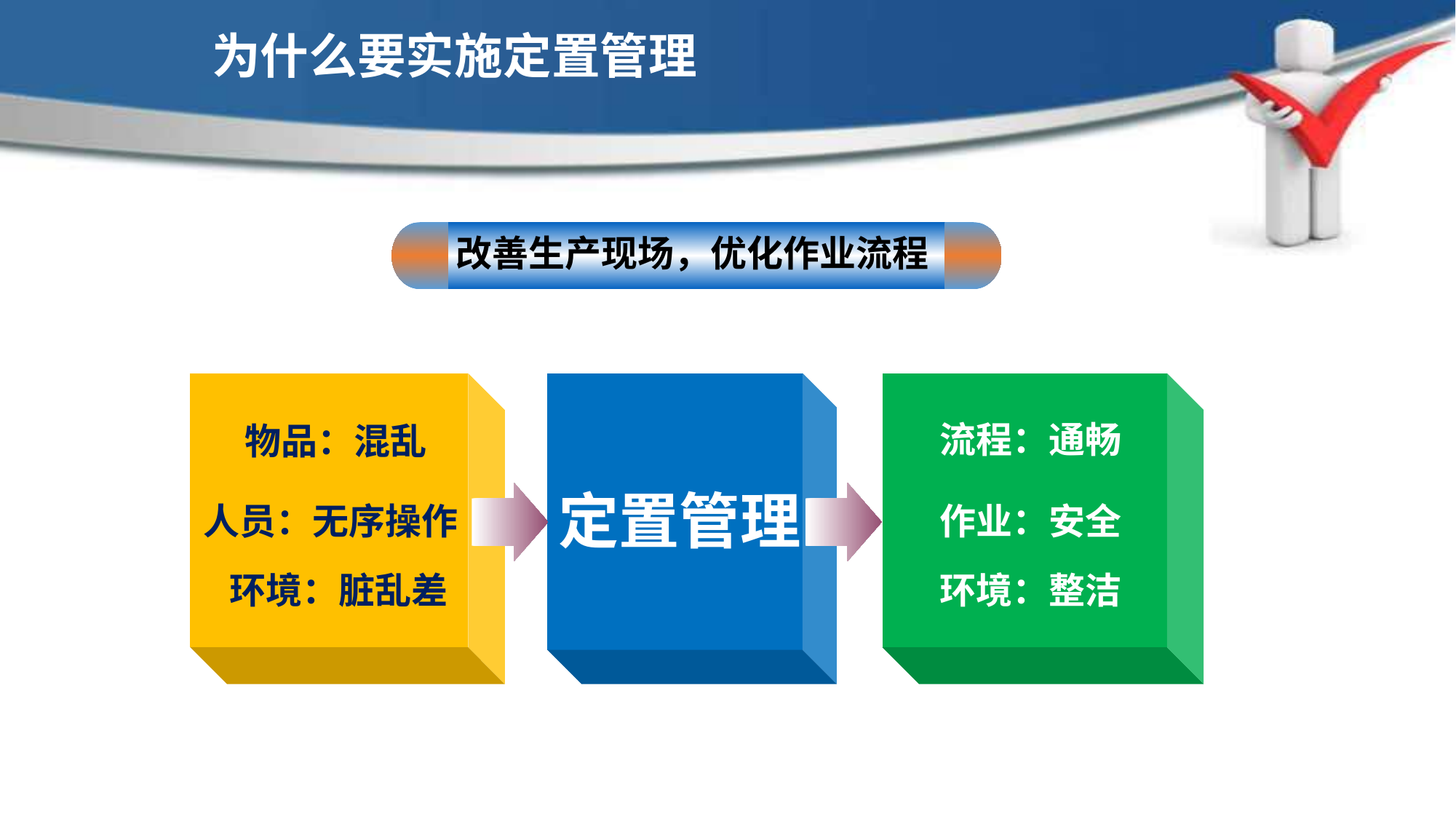

为什么要实施定置管理

改善生产现场，优化作业流程

物品：混乱
人员：无序操作
环境：脏乱差

定置管理

流程：通畅

作业：安全
环境：整洁
现场6S定置管理